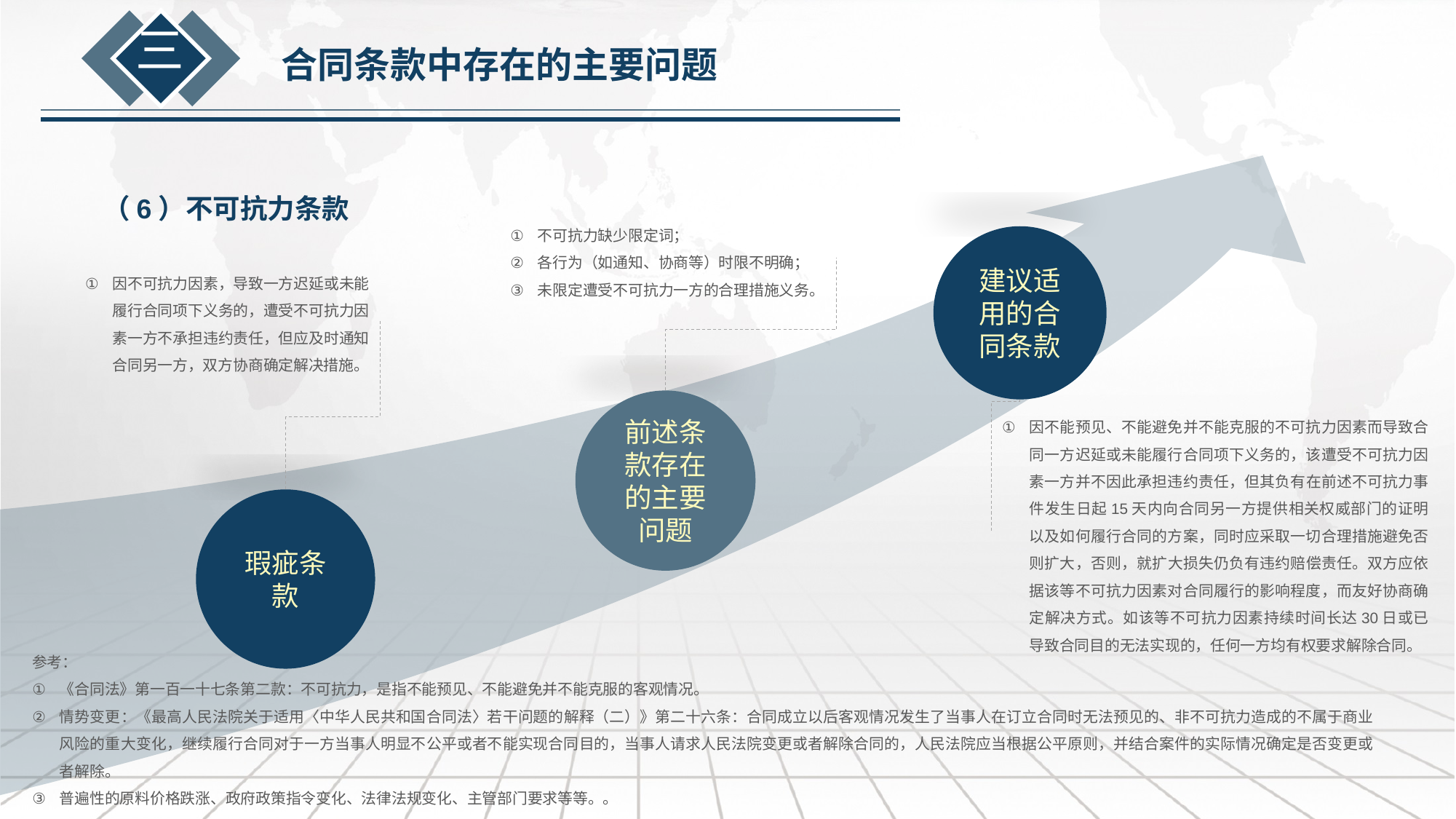

三

合同条款中存在的主要问题

（6）不可抗力条款
不可抗力缺少限定词；
各行为（如通知、协商等）时限不明确；
未限定遭受不可抗力一方的合理措施义务。
建议适用的合同条款
因不可抗力因素，导致一方迟延或未能履行合同项下义务的，遭受不可抗力因素一方不承担违约责任，但应及时通知合同另一方，双方协商确定解决措施。
前述条款存在的主要问题
因不能预见、不能避免并不能克服的不可抗力因素而导致合同一方迟延或未能履行合同项下义务的，该遭受不可抗力因素一方并不因此承担违约责任，但其负有在前述不可抗力事件发生日起15天内向合同另一方提供相关权威部门的证明以及如何履行合同的方案，同时应采取一切合理措施避免否则扩大，否则，就扩大损失仍负有违约赔偿责任。双方应依据该等不可抗力因素对合同履行的影响程度，而友好协商确定解决方式。如该等不可抗力因素持续时间长达30日或已导致合同目的无法实现的，任何一方均有权要求解除合同。
瑕疵条款
参考：
《合同法》第一百一十七条第二款：不可抗力，是指不能预见、不能避免并不能克服的客观情况。
情势变更：《最高人民法院关于适用〈中华人民共和国合同法〉若干问题的解释（二）》第二十六条：合同成立以后客观情况发生了当事人在订立合同时无法预见的、非不可抗力造成的不属于商业风险的重大变化，继续履行合同对于一方当事人明显不公平或者不能实现合同目的，当事人请求人民法院变更或者解除合同的，人民法院应当根据公平原则，并结合案件的实际情况确定是否变更或者解除。
普遍性的原料价格跌涨、政府政策指令变化、法律法规变化、主管部门要求等等。。